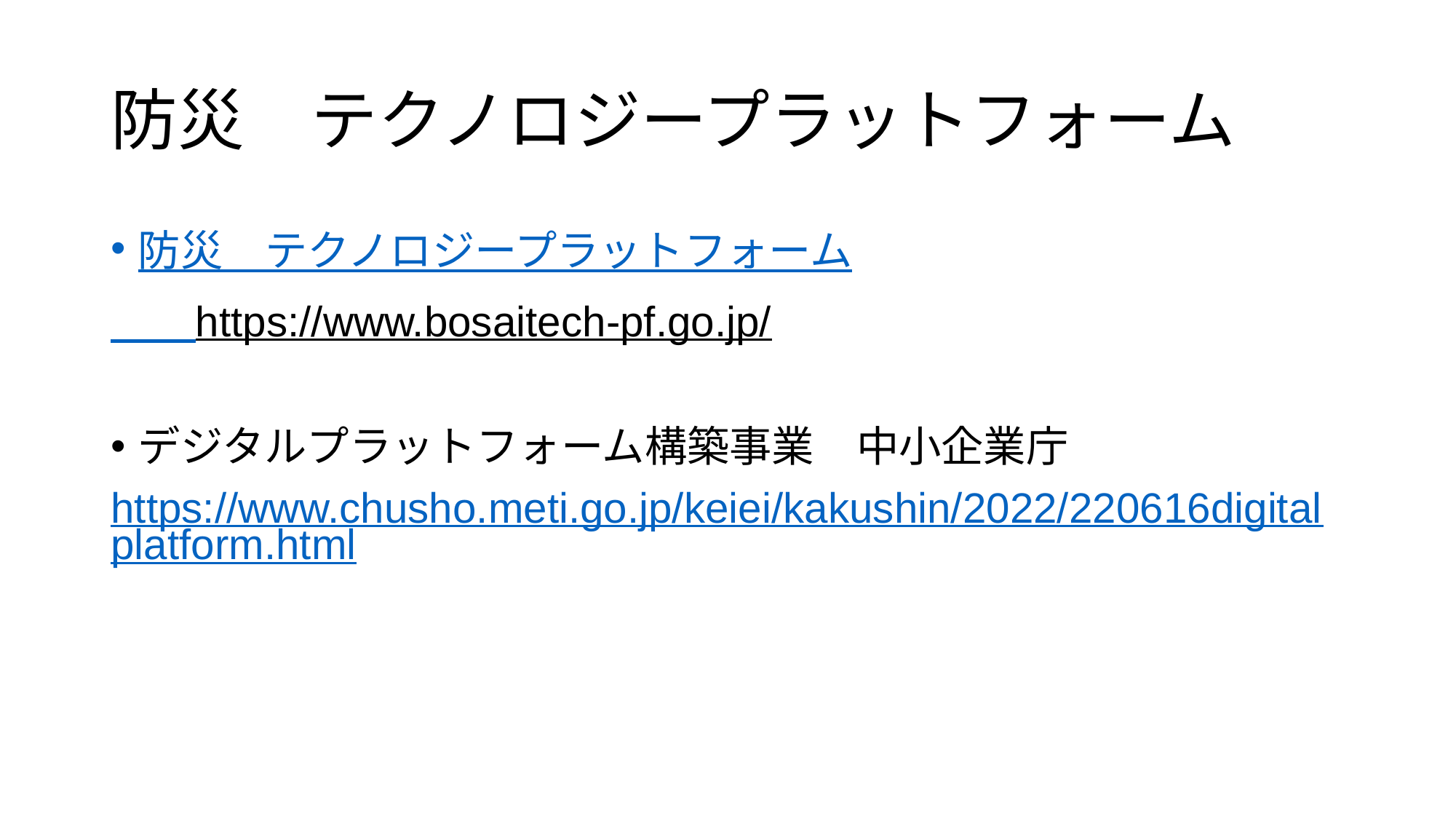

# 防災　テクノロジープラットフォーム
防災　テクノロジープラットフォーム
　　https://www.bosaitech-pf.go.jp/

デジタルプラットフォーム構築事業　中小企業庁
https://www.chusho.meti.go.jp/keiei/kakushin/2022/220616digitalplatform.html